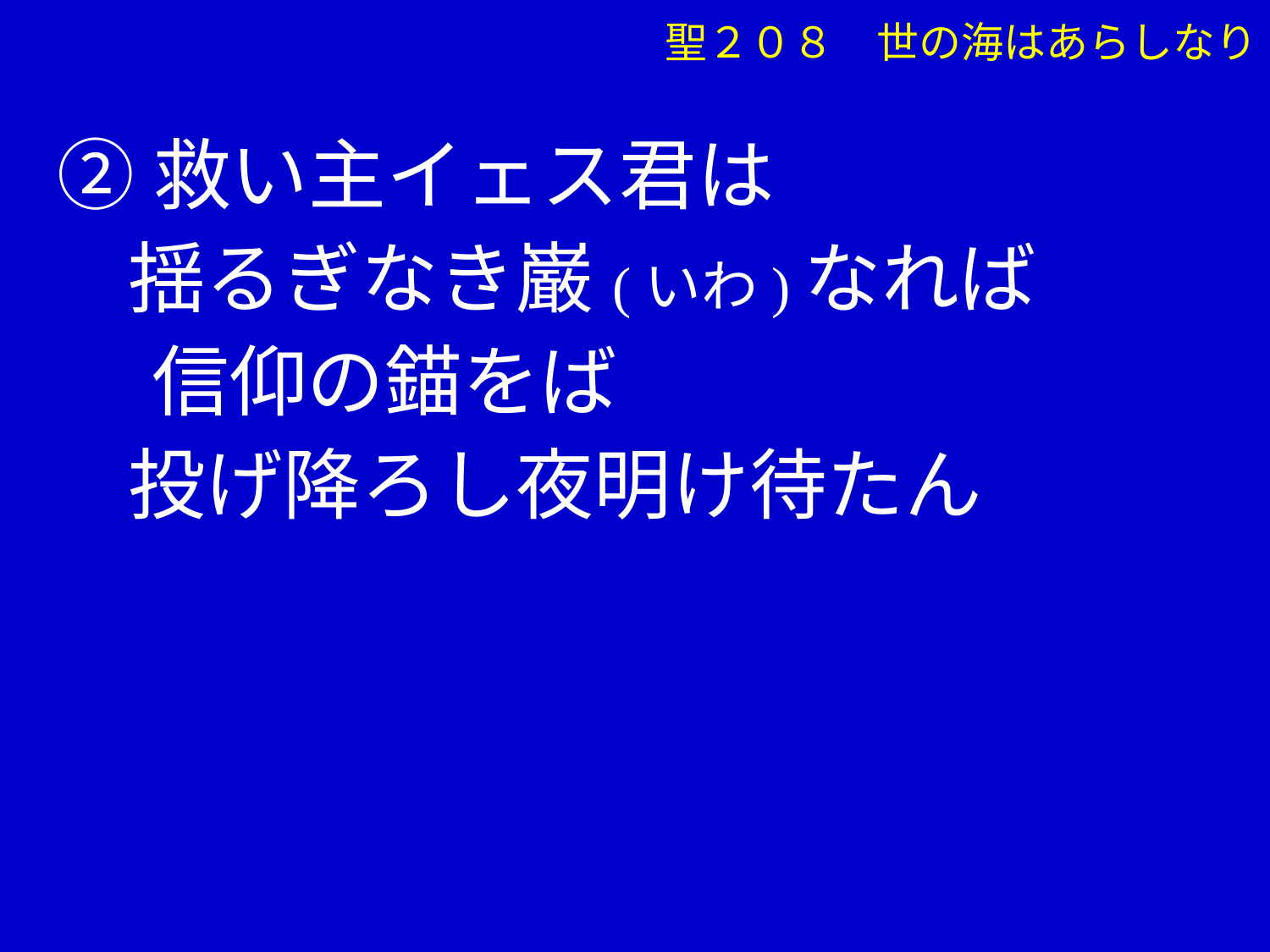

聖２０８　世の海はあらしなり
  ②救い主イェス君は
     揺るぎなき巌(いわ)なれば
　   信仰の錨をば
     投げ降ろし夜明け待たん